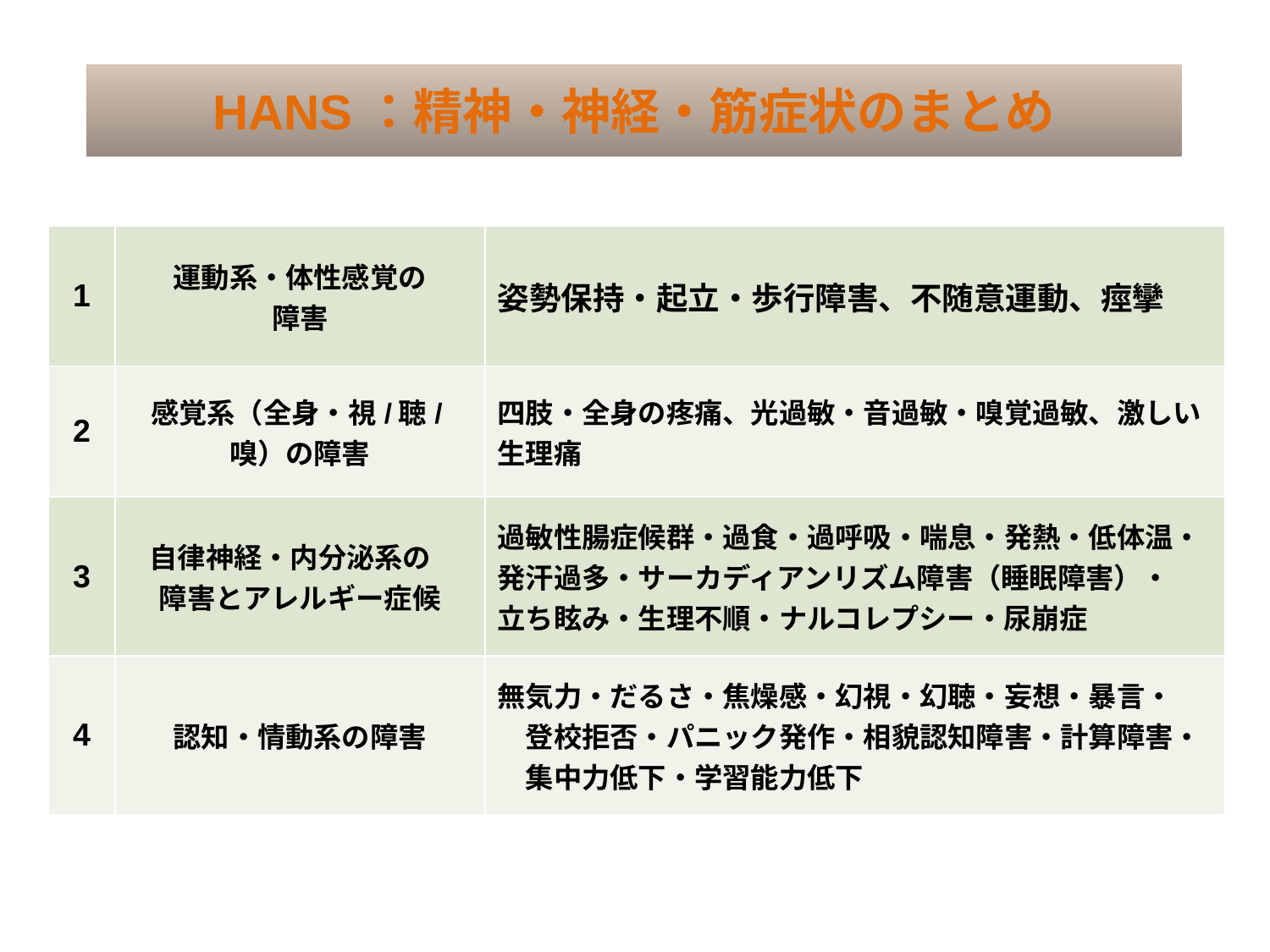

# HANS：精神・神経・筋症状のまとめ
| 1 | 運動系・体性感覚の 障害 | 姿勢保持・起立・歩行障害、不随意運動、痙攣 |
| --- | --- | --- |
| 2 | 感覚系（全身・視/聴/嗅）の障害 | 四肢・全身の疼痛、光過敏・音過敏・嗅覚過敏、激しい生理痛 |
| 3 | 自律神経・内分泌系の 障害とアレルギー症候 | 過敏性腸症候群・過食・過呼吸・喘息・発熱・低体温・ 発汗過多・サーカディアンリズム障害（睡眠障害）・ 立ち眩み・生理不順・ナルコレプシー・尿崩症 |
| 4 | 認知・情動系の障害 | 無気力・だるさ・焦燥感・幻視・幻聴・妄想・暴言・　　登校拒否・パニック発作・相貌認知障害・計算障害・　集中力低下・学習能力低下 |